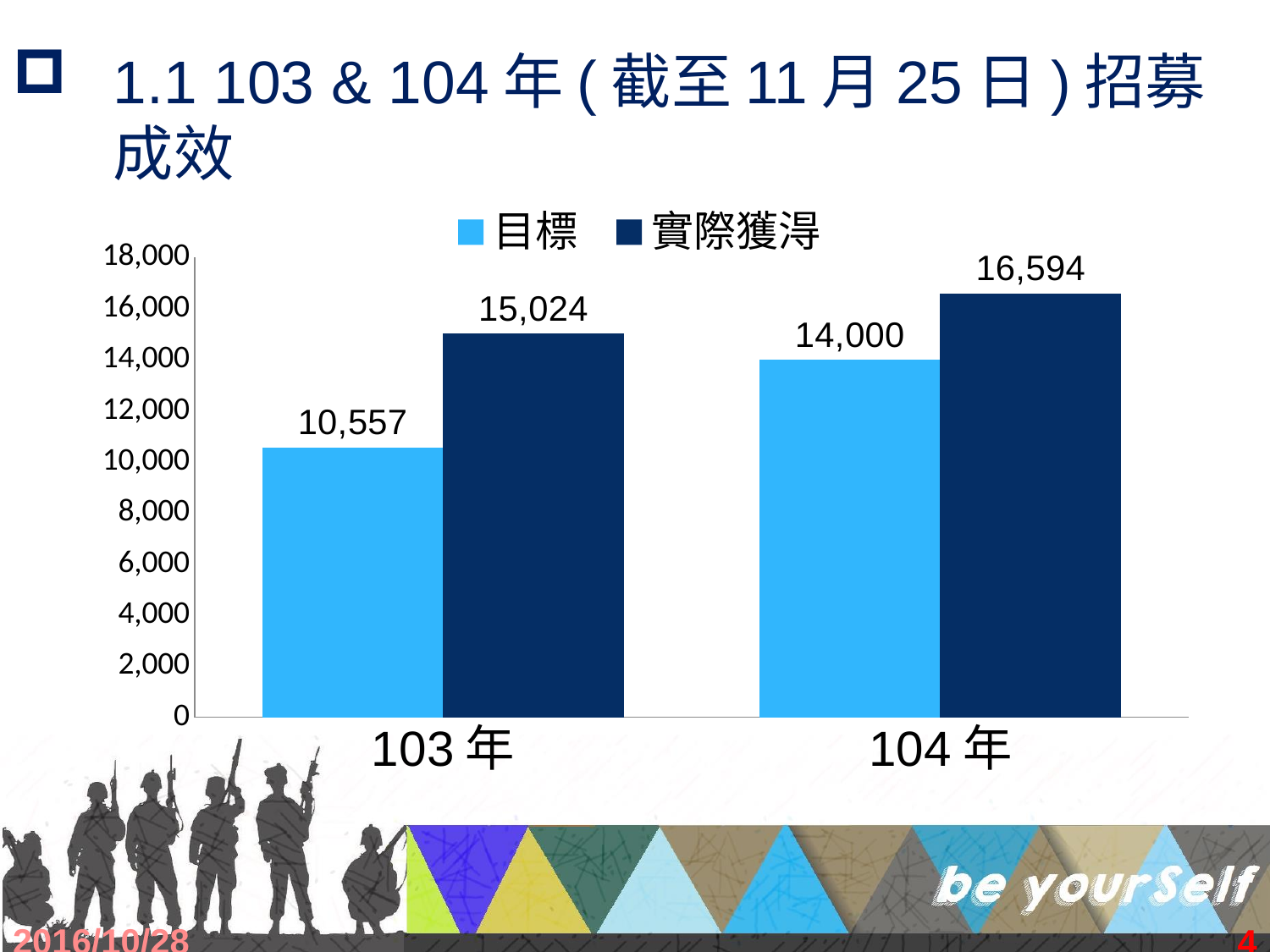

# 1.1 103 & 104年(截至11月25日)招募成效

### Chart

| Category | 目標 | 實際獲淂 |
|---|---|---|
| 103年 | 10557.0 | 15024.0 |
| 104年 | 14000.0 | 16594.0 |
2016/10/28
4